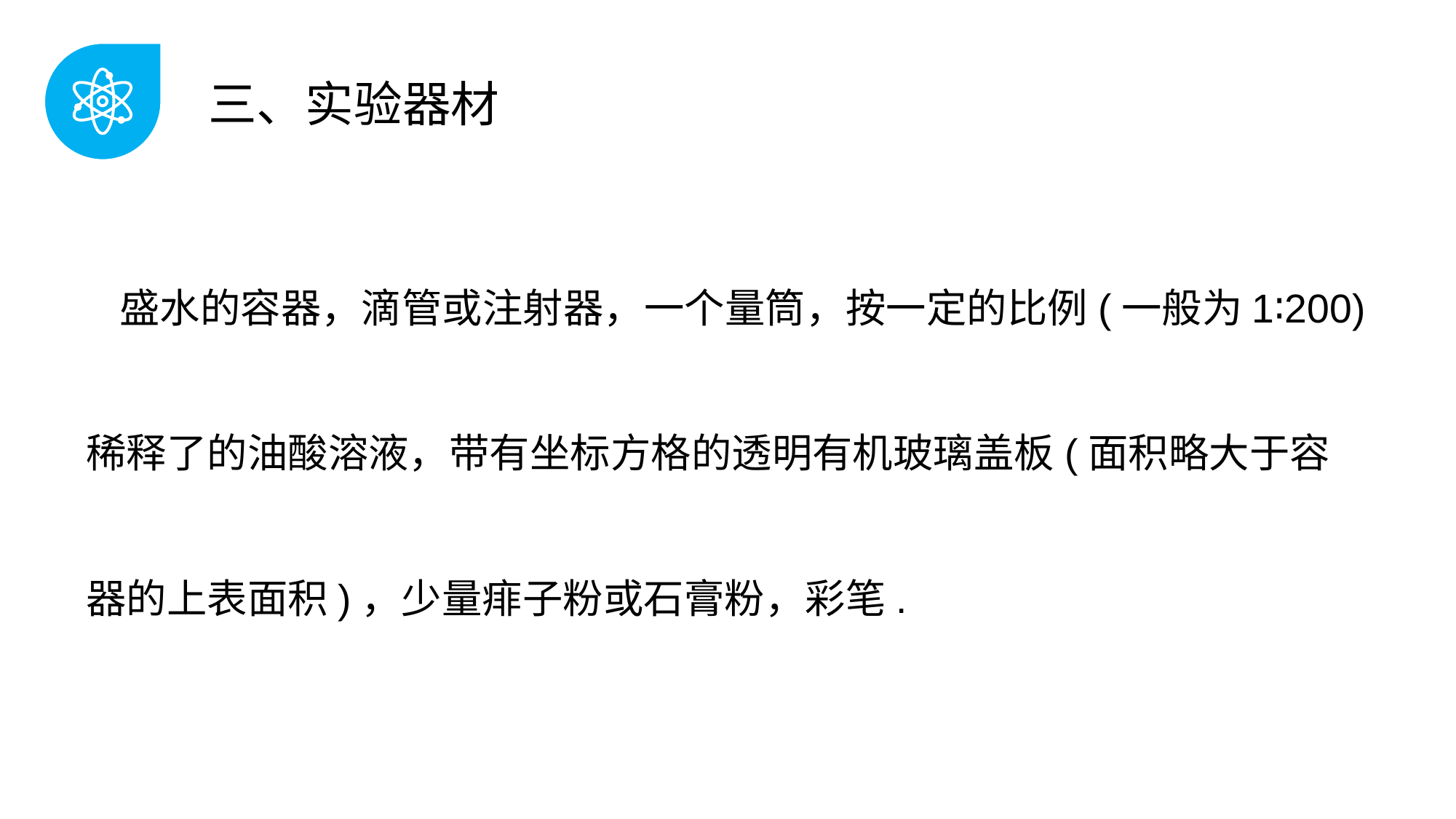

三、实验器材
   盛水的容器，滴管或注射器，一个量筒，按一定的比例(一般为1∶200)稀释了的油酸溶液，带有坐标方格的透明有机玻璃盖板(面积略大于容器的上表面积)，少量痱子粉或石膏粉，彩笔.